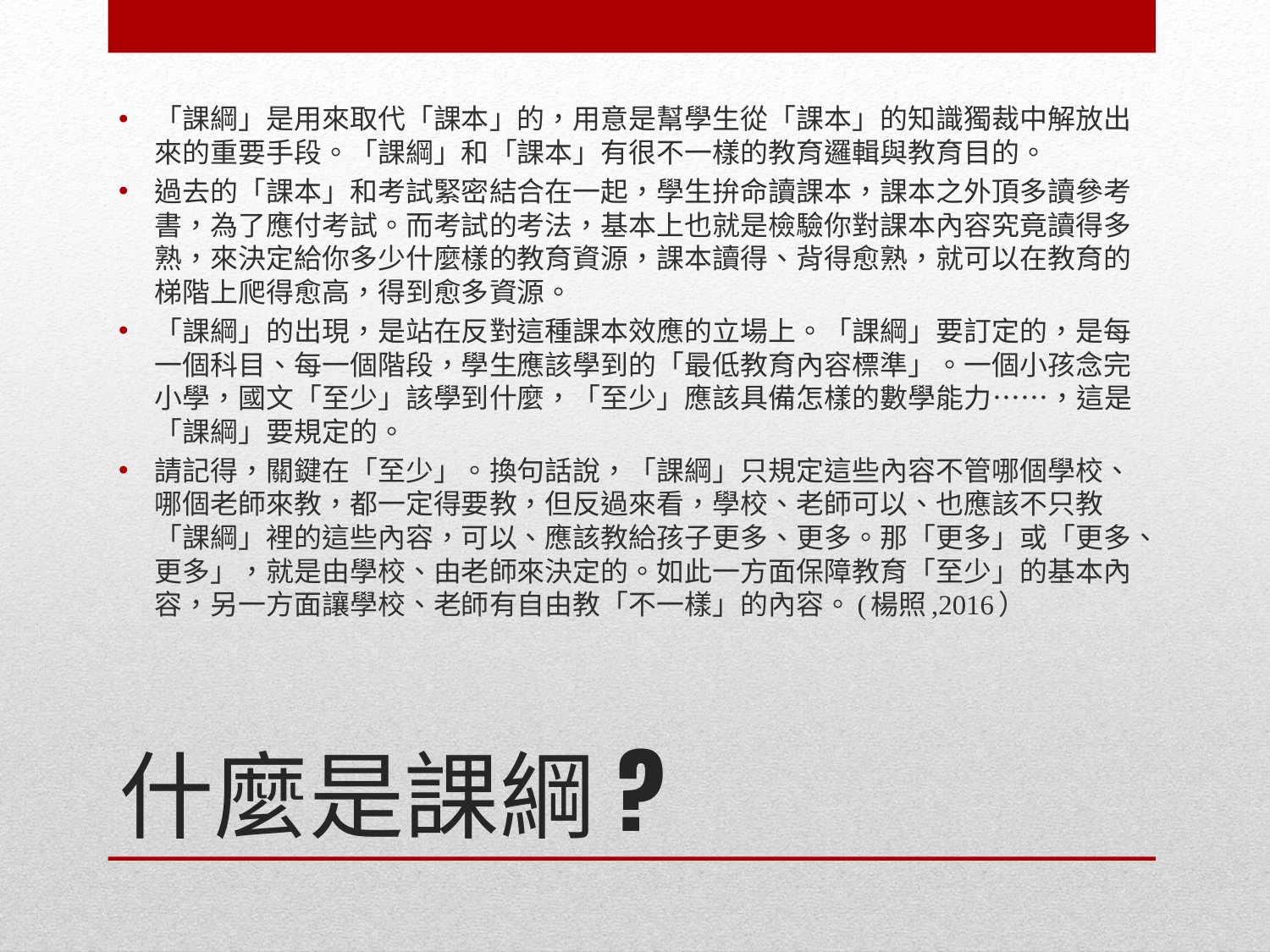

「課綱」是用來取代「課本」的，用意是幫學生從「課本」的知識獨裁中解放出來的重要手段。「課綱」和「課本」有很不一樣的教育邏輯與教育目的。
過去的「課本」和考試緊密結合在一起，學生拚命讀課本，課本之外頂多讀參考書，為了應付考試。而考試的考法，基本上也就是檢驗你對課本內容究竟讀得多熟，來決定給你多少什麼樣的教育資源，課本讀得、背得愈熟，就可以在教育的梯階上爬得愈高，得到愈多資源。
「課綱」的出現，是站在反對這種課本效應的立場上。「課綱」要訂定的，是每一個科目、每一個階段，學生應該學到的「最低教育內容標準」。一個小孩念完小學，國文「至少」該學到什麼，「至少」應該具備怎樣的數學能力……，這是「課綱」要規定的。
請記得，關鍵在「至少」。換句話說，「課綱」只規定這些內容不管哪個學校、哪個老師來教，都一定得要教，但反過來看，學校、老師可以、也應該不只教「課綱」裡的這些內容，可以、應該教給孩子更多、更多。那「更多」或「更多、更多」，就是由學校、由老師來決定的。如此一方面保障教育「至少」的基本內容，另一方面讓學校、老師有自由教「不一樣」的內容。(楊照,2016）

# 什麼是課綱?